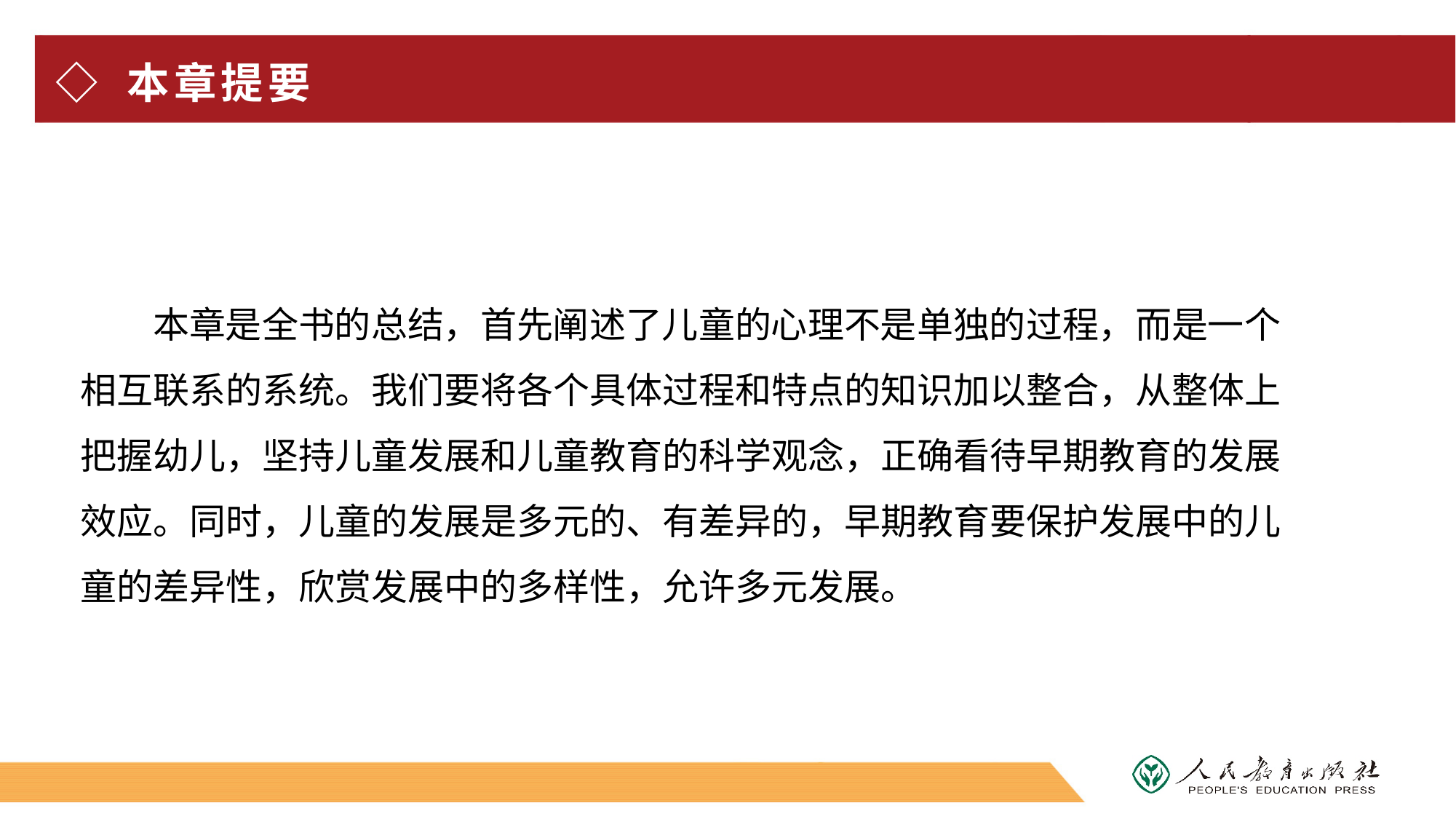

# ◇ 本章提要
本章是全书的总结，首先阐述了儿童的心理不是单独的过程，而是一个相互联系的系统。我们要将各个具体过程和特点的知识加以整合，从整体上把握幼儿，坚持儿童发展和儿童教育的科学观念，正确看待早期教育的发展效应。同时，儿童的发展是多元的、有差异的，早期教育要保护发展中的儿童的差异性，欣赏发展中的多样性，允许多元发展。